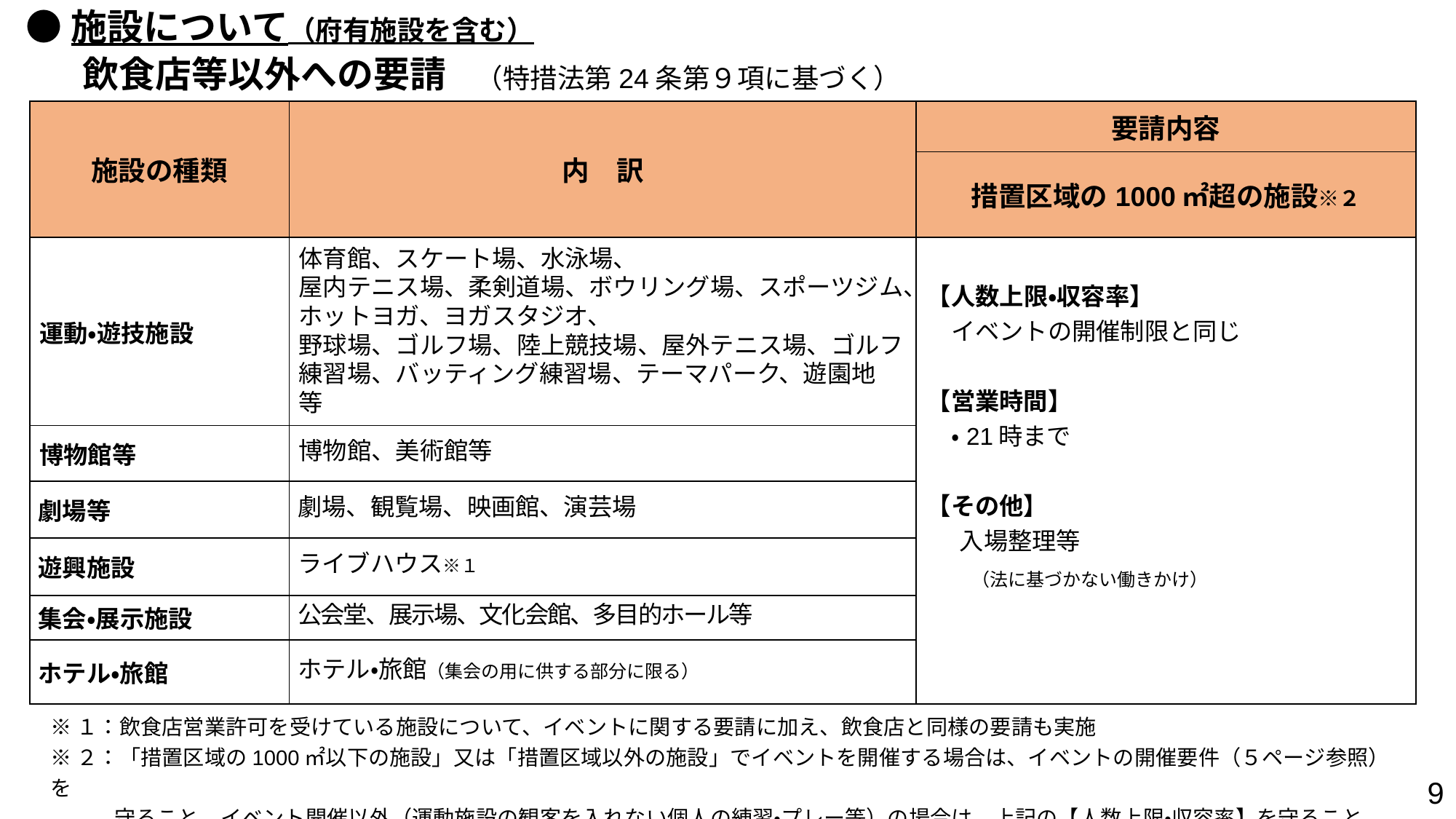

●施設について（府有施設を含む）

飲食店等以外への要請
（特措法第24条第９項に基づく）
| 施設の種類 | 内　訳 | 要請内容 |
| --- | --- | --- |
|  |  | 措置区域の1000㎡超の施設※２ |
| 運動・遊技施設 | 体育館、スケート場、水泳場、 屋内テニス場、柔剣道場、ボウリング場、スポーツジム、ホットヨガ、ヨガスタジオ、 野球場、ゴルフ場、陸上競技場、屋外テニス場、ゴルフ練習場、バッティング練習場、テーマパーク、遊園地　等 | 【人数上限・収容率】 　イベントの開催制限と同じ 【営業時間】 　・21時まで 【その他】 　入場整理等 　　（法に基づかない働きかけ） |
| 博物館等 | 博物館、美術館等 |  |
| 劇場等 | 劇場、観覧場、映画館、演芸場 |  |
| 遊興施設 | ライブハウス※１ |  |
| 集会・展示施設 | 公会堂、展示場、文化会館、多目的ホール等 |  |
| ホテル・旅館 | ホテル・旅館（集会の用に供する部分に限る） |  |
※１：飲食店営業許可を受けている施設について、イベントに関する要請に加え、飲食店と同様の要請も実施
※２：「措置区域の1000㎡以下の施設」又は「措置区域以外の施設」でイベントを開催する場合は、イベントの開催要件（５ページ参照）を
　　　守ること。イベント開催以外（運動施設の観客を入れない個人の練習・プレー等）の場合は、上記の【人数上限・収容率】を守ること。

9